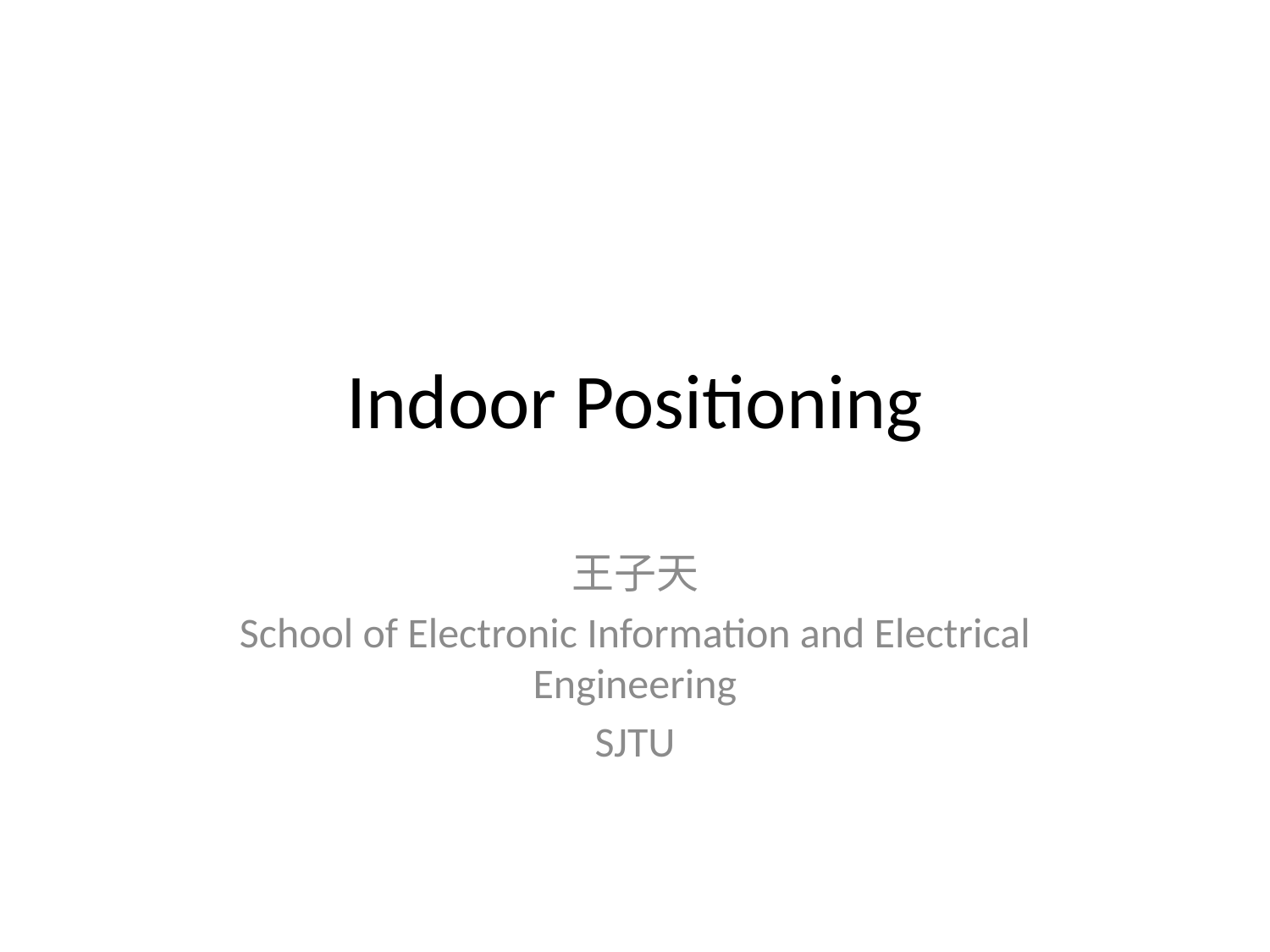

# Indoor Positioning
王子天
School of Electronic Information and Electrical Engineering
SJTU